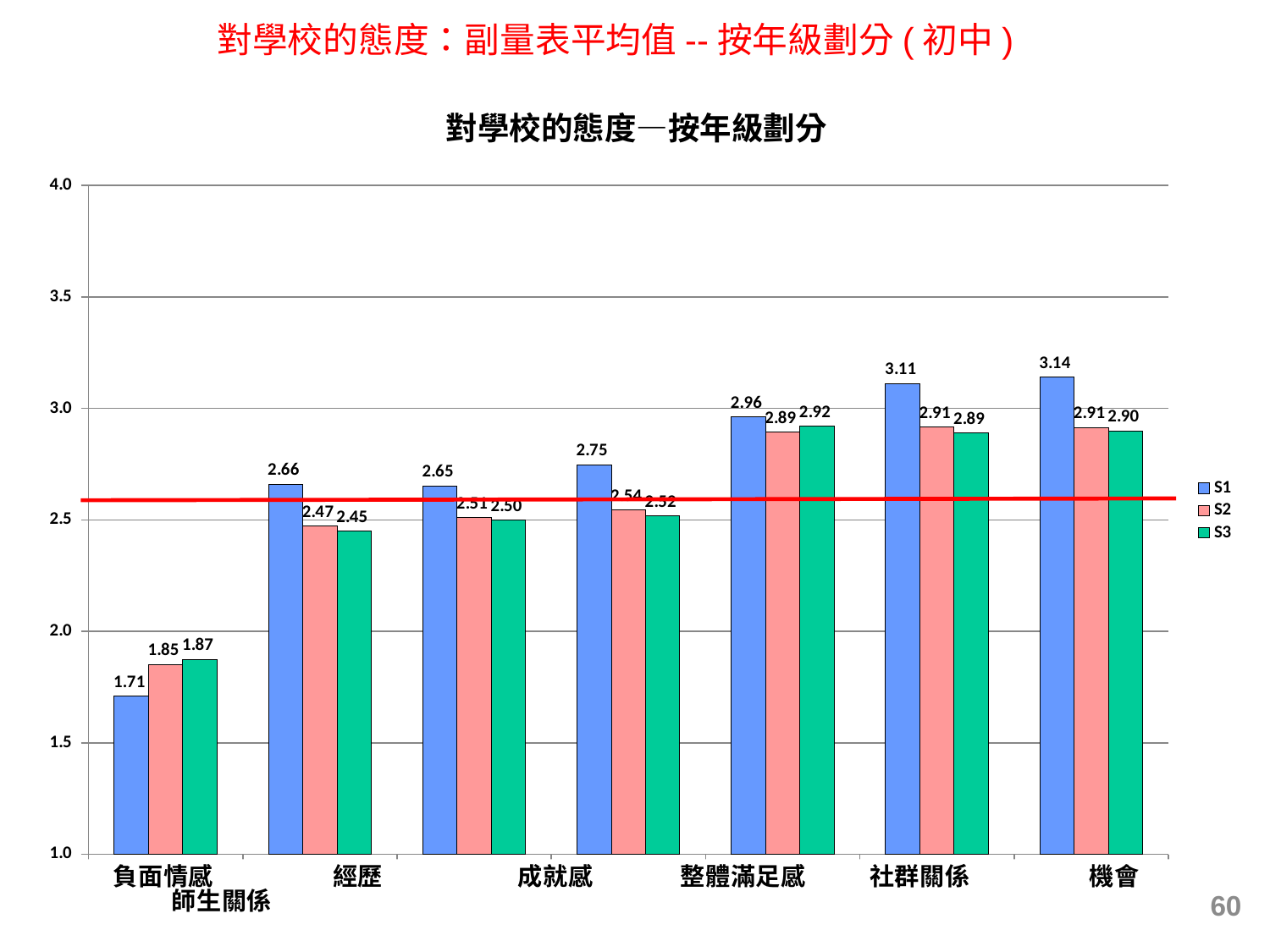

對學校的態度：副量表平均值--按年級劃分(初中)

### Chart: 對學校的態度—按年級劃分

| Category | S1 | S2 | S3 |
|---|---|---|---|
| Negative Affect | 1.7080406041387186 | 1.8514680007877822 | 1.8744982440470912 |
| Experience | 2.6606674941387367 | 2.4722905915045637 | 2.4497843982751872 |
| Achievement | 2.650929309683687 | 2.510428246749837 | 2.498531288872469 |
| General Satisfaction | 2.7465866200083204 | 2.543432027464349 | 2.5176412574291875 |
| Social Integration | 2.9615112160566692 | 2.893538763641854 | 2.9192473539787938 |
| Opportunity | 3.11033585619678 | 2.914888032929237 | 2.889450448936928 |
| Teacher Student Relationship | 3.1390689419089077 | 2.9134666636478777 | 2.8988682956487257 |
60